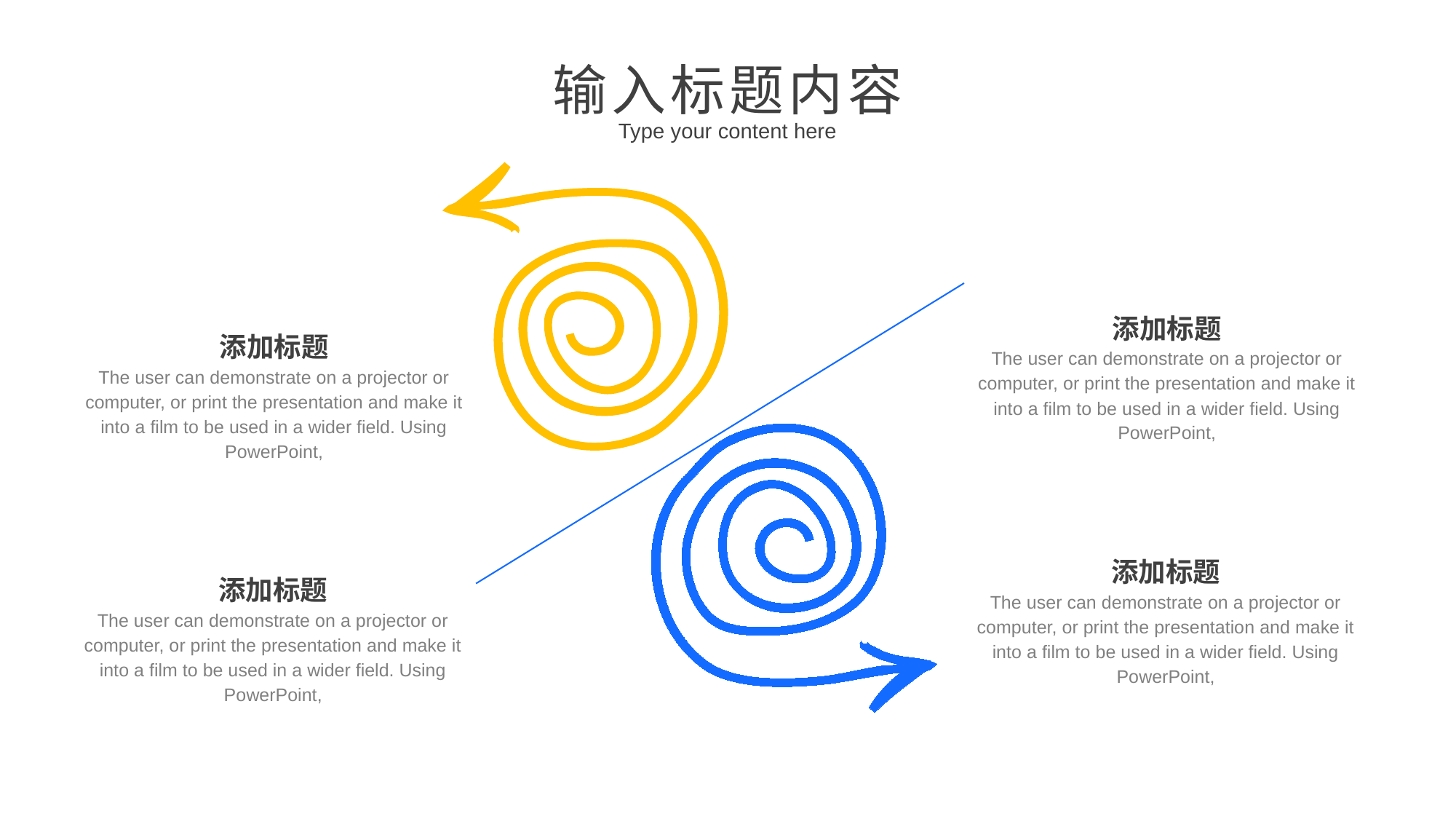

输入标题内容
Type your content here

添加标题
The user can demonstrate on a projector or computer, or print the presentation and make it into a film to be used in a wider field. Using PowerPoint,
添加标题
The user can demonstrate on a projector or computer, or print the presentation and make it into a film to be used in a wider field. Using PowerPoint,

添加标题
The user can demonstrate on a projector or computer, or print the presentation and make it into a film to be used in a wider field. Using PowerPoint,
添加标题
The user can demonstrate on a projector or computer, or print the presentation and make it into a film to be used in a wider field. Using PowerPoint,